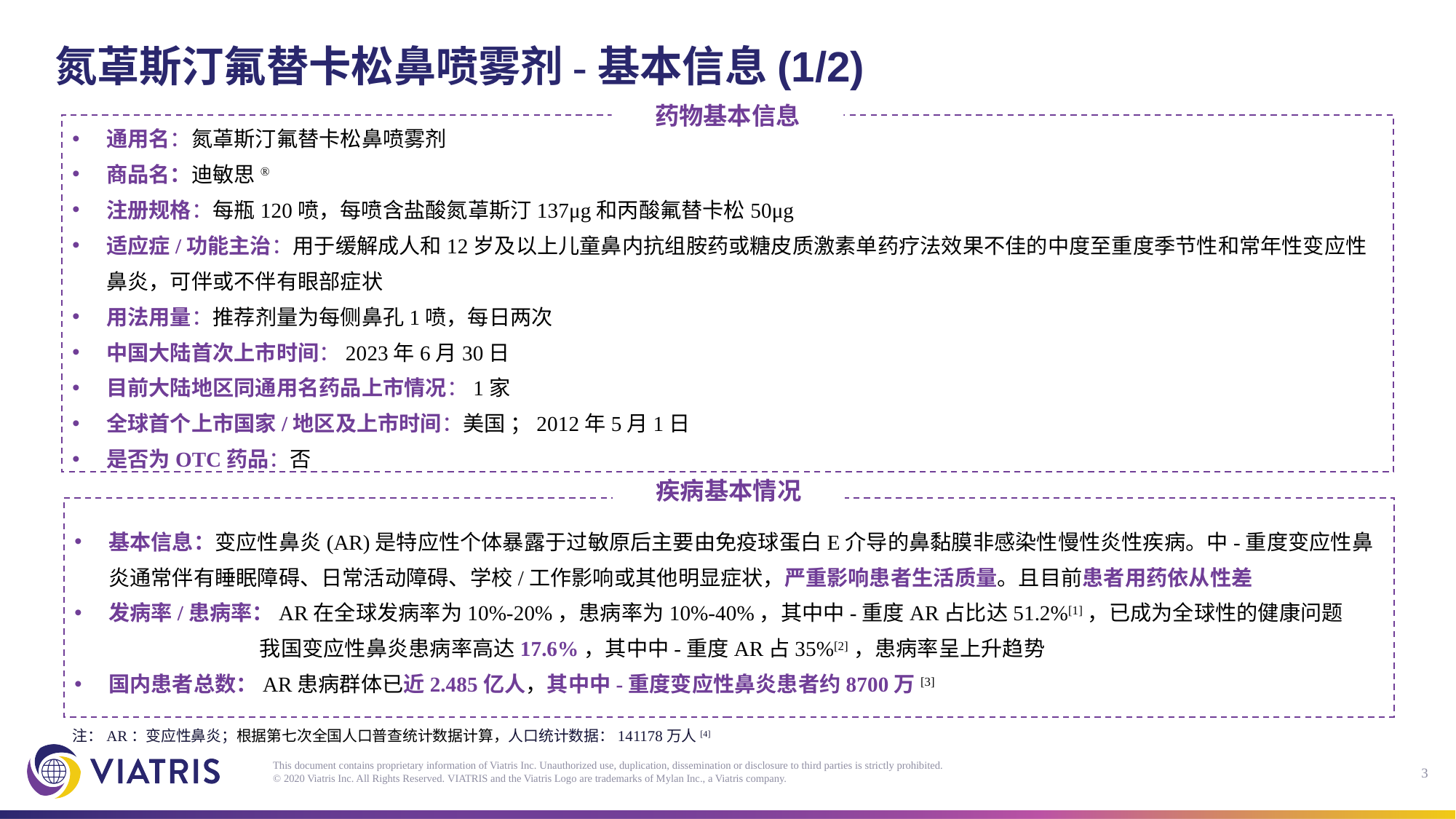

# 氮䓬斯汀氟替卡松鼻喷雾剂-基本信息(1/2)
药物基本信息
通用名：氮䓬斯汀氟替卡松鼻喷雾剂
商品名：迪敏思®
注册规格：每瓶120喷，每喷含盐酸氮䓬斯汀137μg和丙酸氟替卡松50μg
适应症/功能主治：用于缓解成人和12岁及以上儿童鼻内抗组胺药或糖皮质激素单药疗法效果不佳的中度至重度季节性和常年性变应性鼻炎，可伴或不伴有眼部症状
用法用量：推荐剂量为每侧鼻孔1喷，每日两次
中国大陆首次上市时间：2023年6月30日
目前大陆地区同通用名药品上市情况：1家
全球首个上市国家/地区及上市时间：美国 ；2012年5月1日
是否为OTC药品：否
疾病基本情况
基本信息：变应性鼻炎(AR)是特应性个体暴露于过敏原后主要由免疫球蛋白E介导的鼻黏膜非感染性慢性炎性疾病。中-重度变应性鼻炎通常伴有睡眠障碍、日常活动障碍、学校/工作影响或其他明显症状，严重影响患者生活质量。且目前患者用药依从性差
发病率/患病率：AR在全球发病率为10%-20%，患病率为10%-40%，其中中-重度AR占比达51.2%[1]，已成为全球性的健康问题
	               我国变应性鼻炎患病率高达17.6%，其中中-重度AR占35%[2]，患病率呈上升趋势
国内患者总数：AR患病群体已近2.485亿人，其中中-重度变应性鼻炎患者约8700万[3]
注：AR：变应性鼻炎；根据第七次全国人口普查统计数据计算，人口统计数据：141178万人[4]
This document contains proprietary information of Viatris Inc. Unauthorized use, duplication, dissemination or disclosure to third parties is strictly prohibited.
© 2020 Viatris Inc. All Rights Reserved. VIATRIS and the Viatris Logo are trademarks of Mylan Inc., a Viatris company.
3